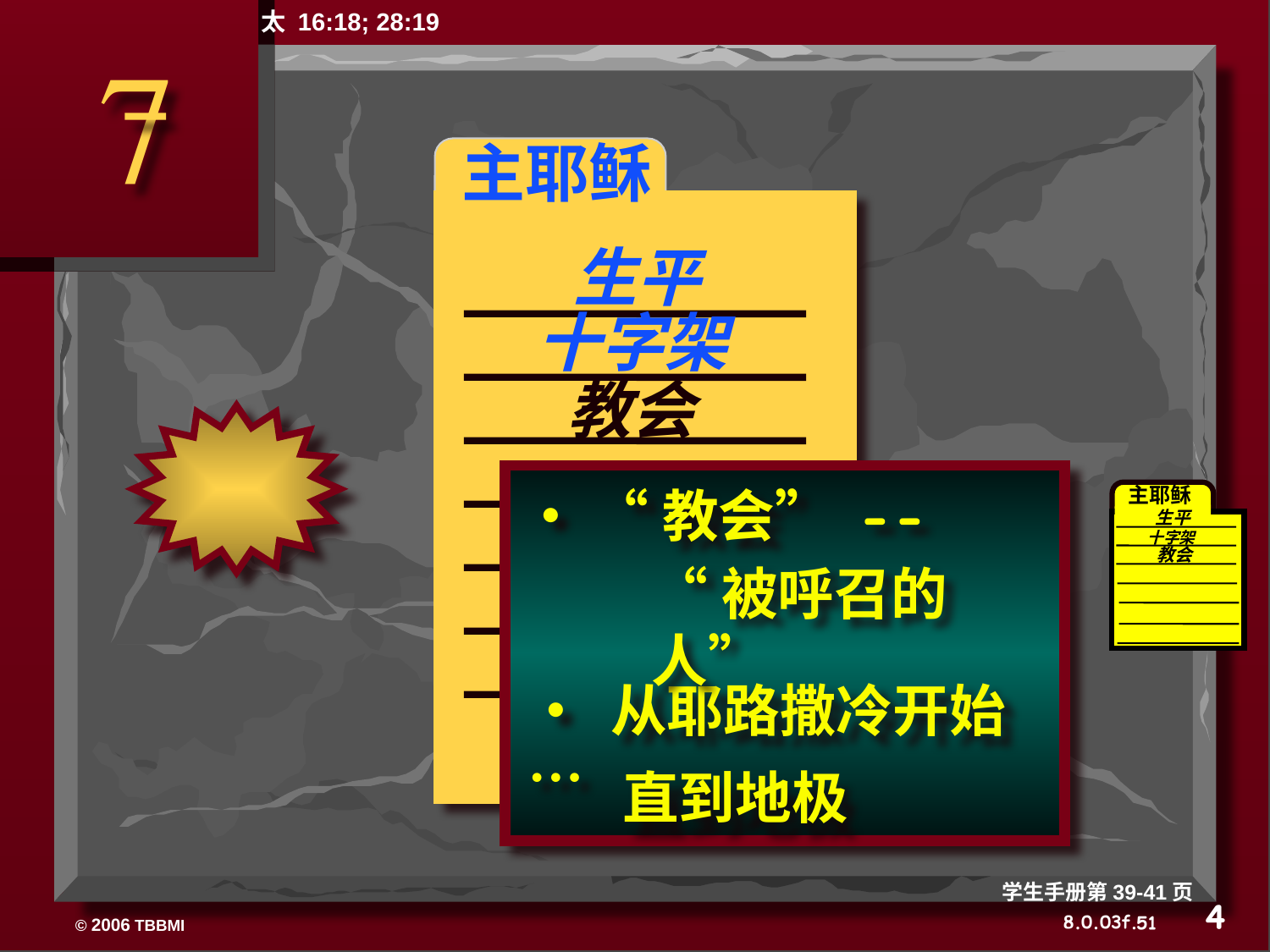

太 16:18; 28:19

7

  主耶稣

生平
十字架

教会

• “教会” --
主耶稣

生平
十字架
教会

“被呼召的人”

• 从耶路撒冷开始…

   直到地极

学生手册第39-41页
4
51